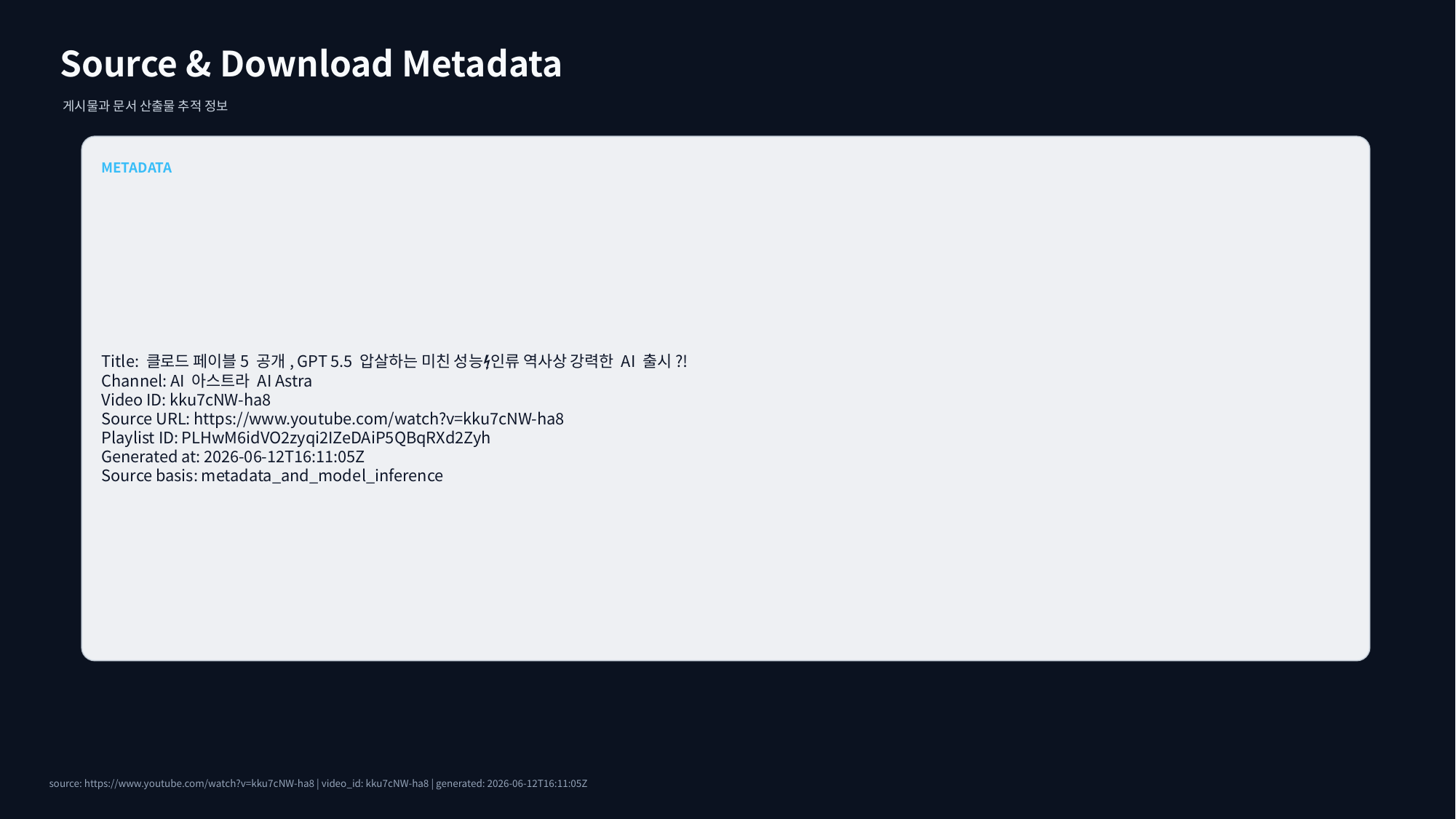

Source & Download Metadata
게시물과 문서 산출물 추적 정보

METADATA
Title: 클로드 페이블5 공개, GPT 5.5 압살하는 미친 성능⚡인류 역사상 강력한 AI 출시?!
Channel: AI 아스트라 AI Astra
Video ID: kku7cNW-ha8
Source URL: https://www.youtube.com/watch?v=kku7cNW-ha8
Playlist ID: PLHwM6idVO2zyqi2IZeDAiP5QBqRXd2Zyh
Generated at: 2026-06-12T16:11:05Z
Source basis: metadata_and_model_inference
source: https://www.youtube.com/watch?v=kku7cNW-ha8 | video_id: kku7cNW-ha8 | generated: 2026-06-12T16:11:05Z